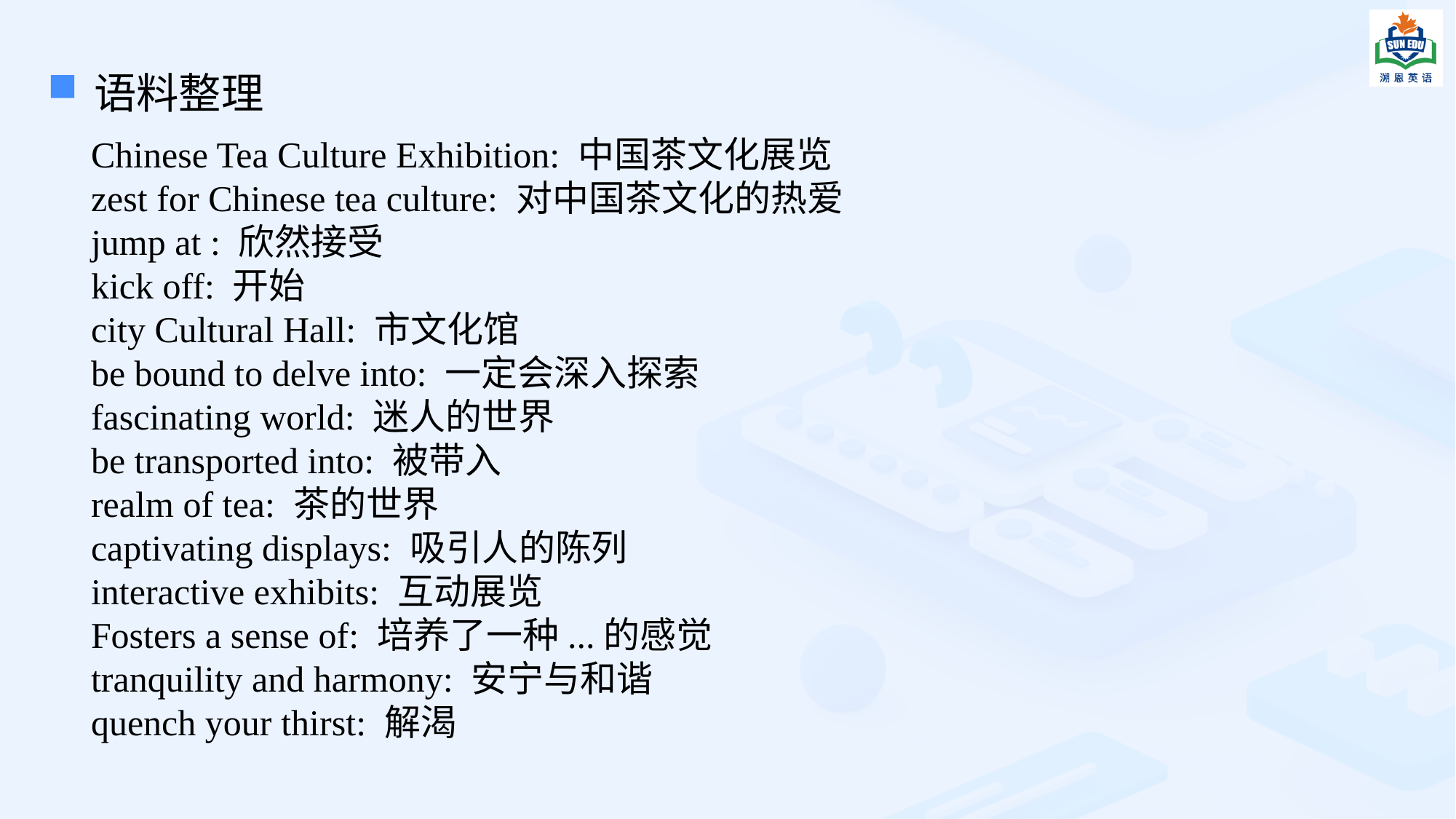

语料整理
Chinese Tea Culture Exhibition: 中国茶文化展览zest for Chinese tea culture: 对中国茶文化的热爱jump at : 欣然接受kick off: 开始city Cultural Hall: 市文化馆
be bound to delve into: 一定会深入探索
fascinating world: 迷人的世界
be transported into: 被带入
realm of tea: 茶的世界
captivating displays: 吸引人的陈列
interactive exhibits: 互动展览
Fosters a sense of: 培养了一种...的感觉
tranquility and harmony: 安宁与和谐
quench your thirst: 解渴